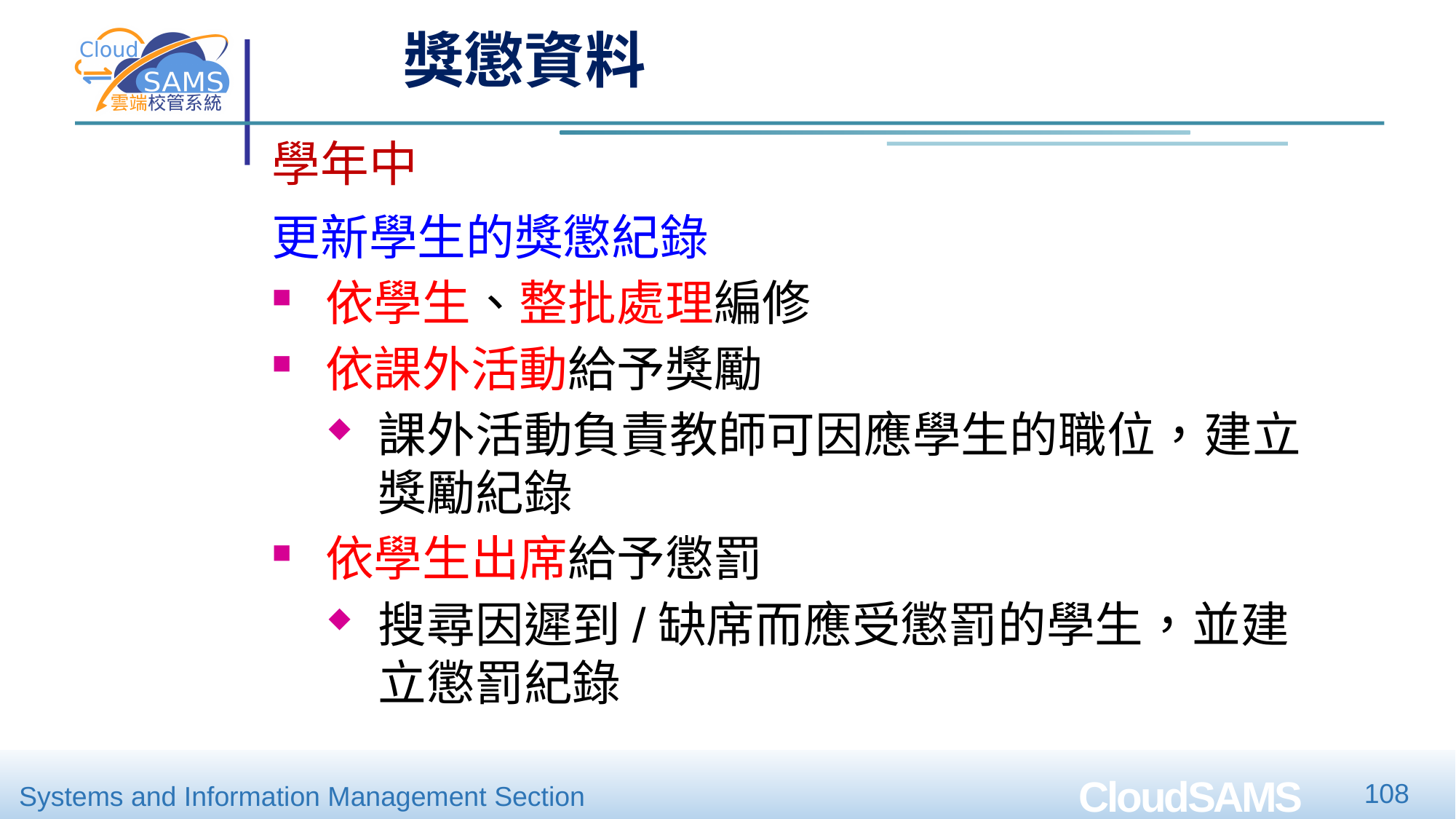

獎懲資料
學年中
更新學生的獎懲紀錄
依學生、整批處理編修
依課外活動給予獎勵
課外活動負責教師可因應學生的職位，建立獎勵紀錄
依學生出席給予懲罰
搜尋因遲到/缺席而應受懲罰的學生，並建立懲罰紀錄
108